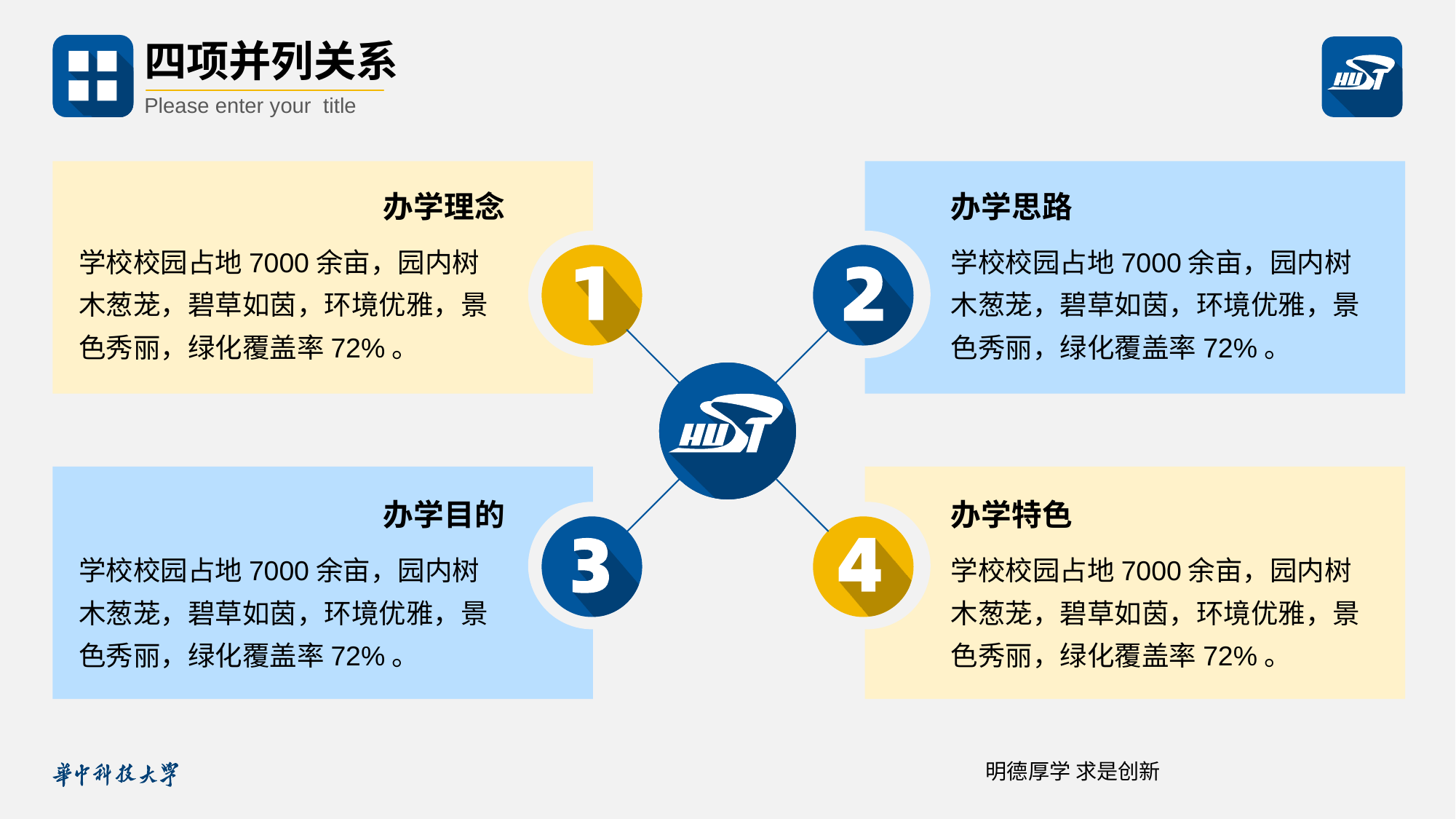

四项并列关系
Please enter your  title
办学理念
办学思路
学校校园占地7000余亩，园内树木葱茏，碧草如茵，环境优雅，景色秀丽，绿化覆盖率72%。
学校校园占地7000余亩，园内树木葱茏，碧草如茵，环境优雅，景色秀丽，绿化覆盖率72%。
办学目的
办学特色
学校校园占地7000余亩，园内树木葱茏，碧草如茵，环境优雅，景色秀丽，绿化覆盖率72%。
学校校园占地7000余亩，园内树木葱茏，碧草如茵，环境优雅，景色秀丽，绿化覆盖率72%。